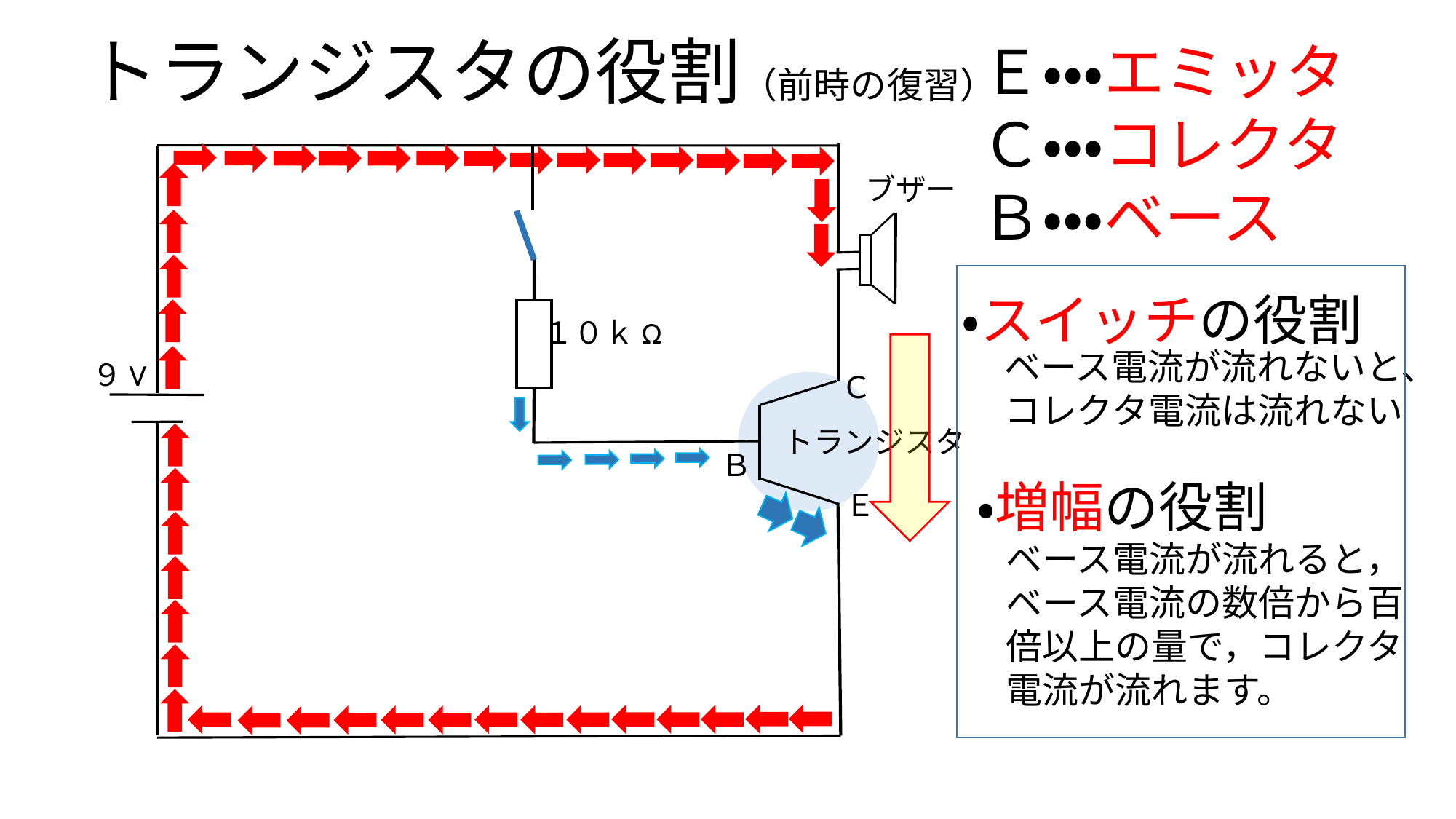

Ｅ・・・エミッタ
Ｃ・・・コレクタ
Ｂ・・・ベース
トランジスタの役割（前時の復習）

ブザー

・スイッチの役割

１０ｋΩ

ベース電流が流れないと、
コレクタ電流は流れない
９V

Ｃ

トランジスタ

Ｂ

・増幅の役割

Ｅ

ベース電流が流れると，
ベース電流の数倍から百倍以上の量で，コレクタ電流が流れます。